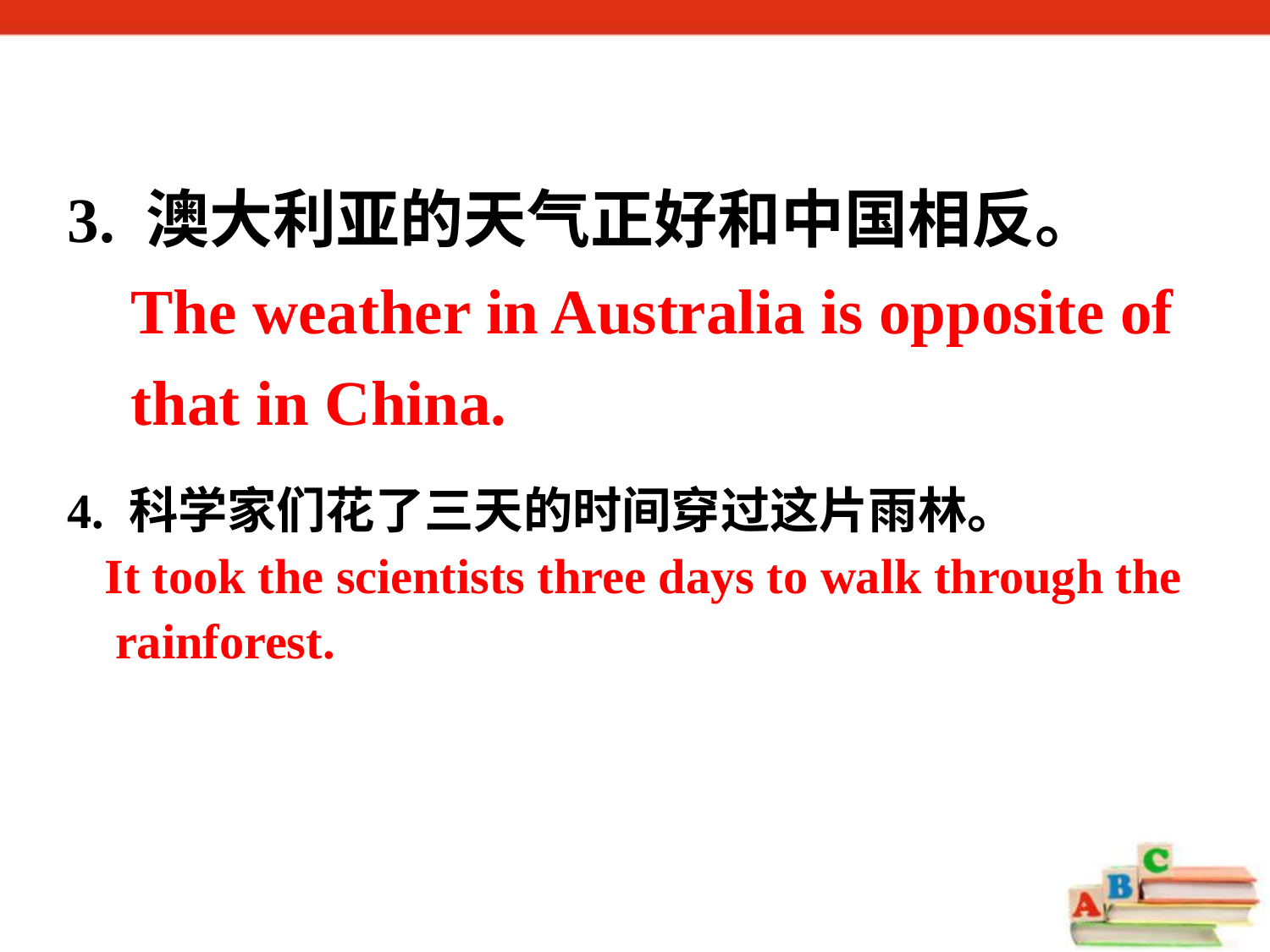

3. 澳大利亚的天气正好和中国相反。
	 The weather in Australia is opposite of
	 that in China.
4. 科学家们花了三天的时间穿过这片雨林。
   It took the scientists three days to walk through the rainforest.